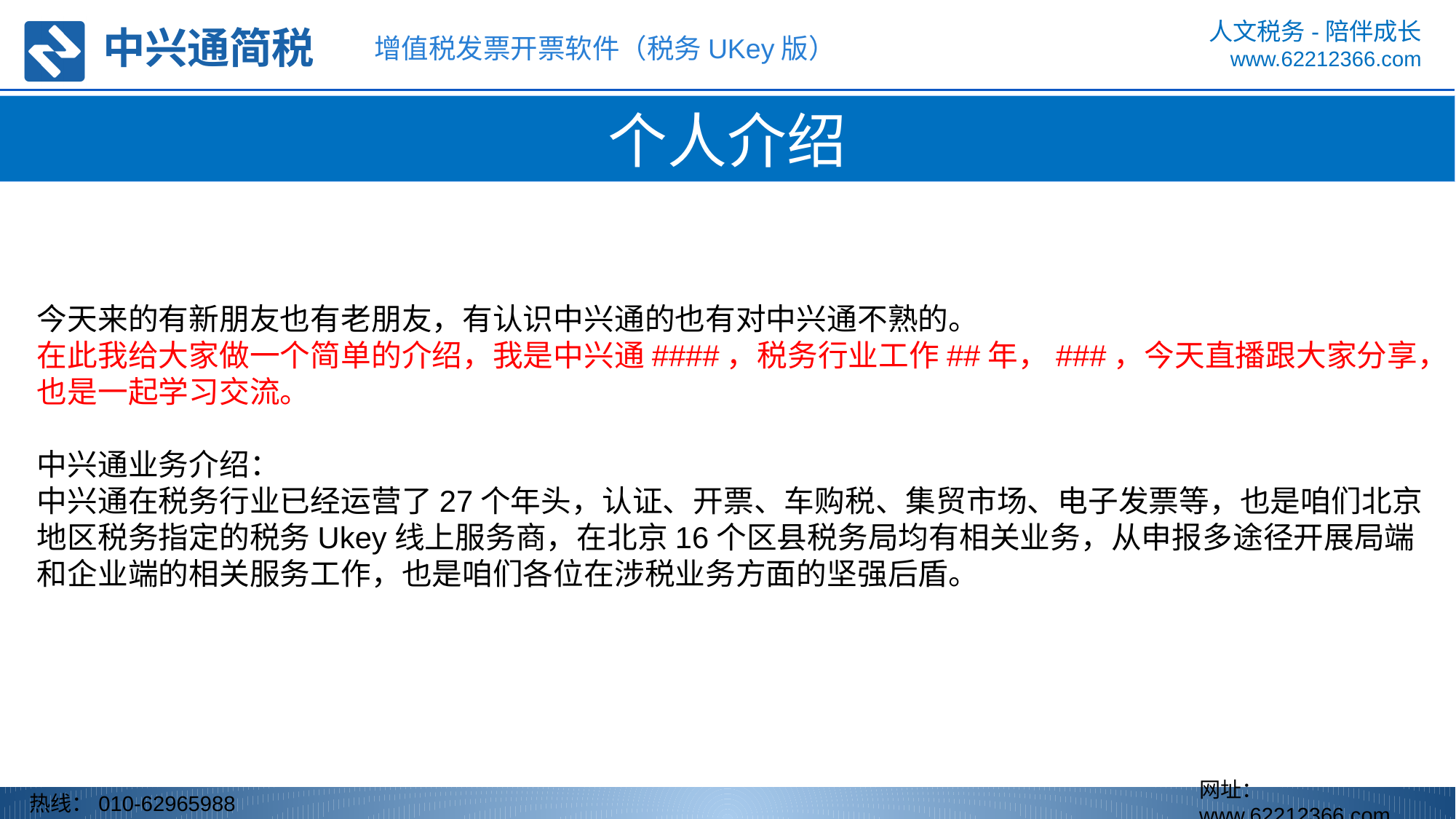

增值税发票开票软件（税务UKey版）
个人介绍
今天来的有新朋友也有老朋友，有认识中兴通的也有对中兴通不熟的。
在此我给大家做一个简单的介绍，我是中兴通####，税务行业工作##年，###，今天直播跟大家分享，也是一起学习交流。

中兴通业务介绍：
中兴通在税务行业已经运营了27个年头，认证、开票、车购税、集贸市场、电子发票等，也是咱们北京地区税务指定的税务Ukey线上服务商，在北京16个区县税务局均有相关业务，从申报多途径开展局端和企业端的相关服务工作，也是咱们各位在涉税业务方面的坚强后盾。